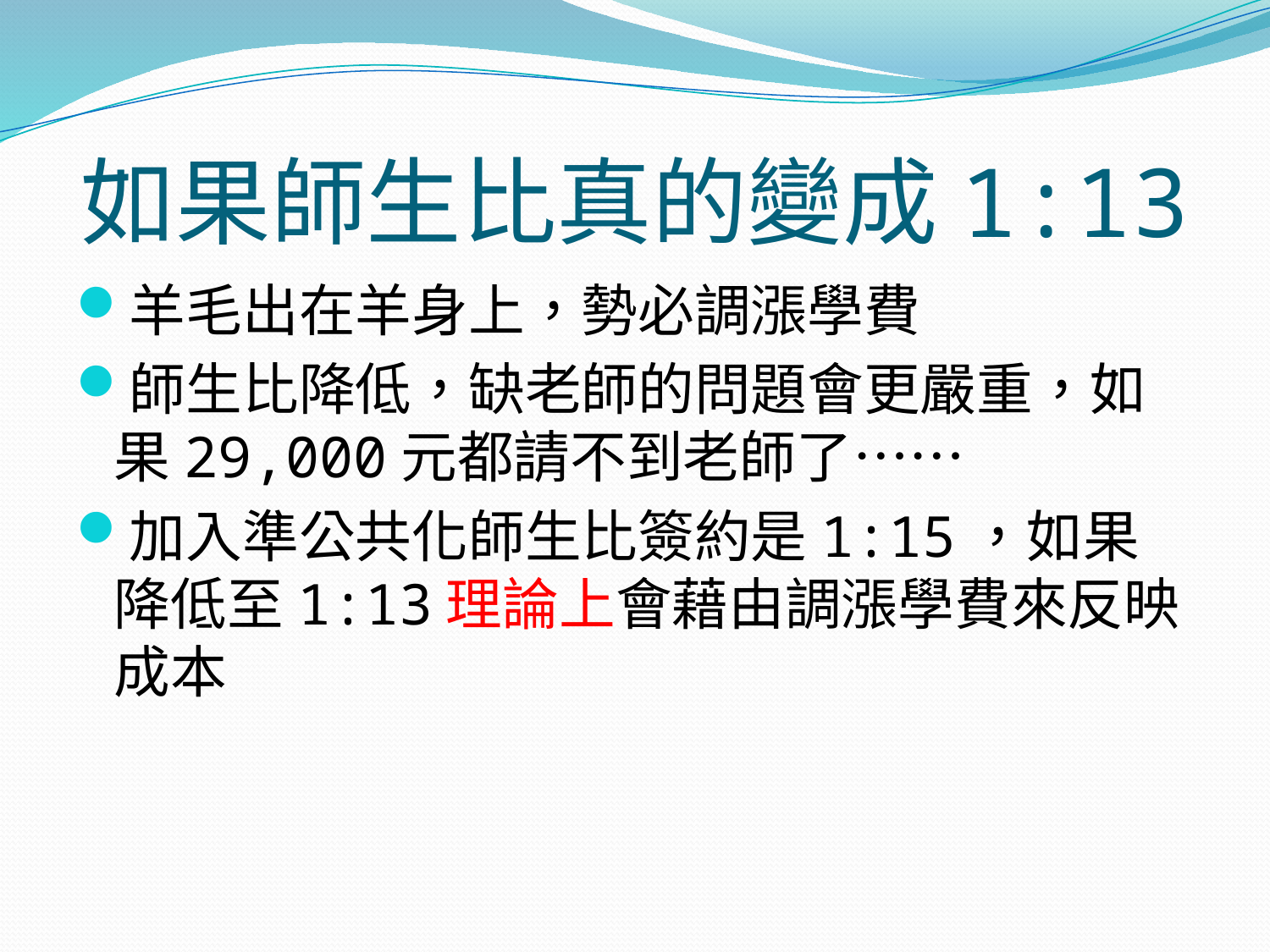

# 如果師生比真的變成1:13
羊毛出在羊身上，勢必調漲學費
師生比降低，缺老師的問題會更嚴重，如果29,000元都請不到老師了……
加入準公共化師生比簽約是1:15，如果降低至1:13理論上會藉由調漲學費來反映成本